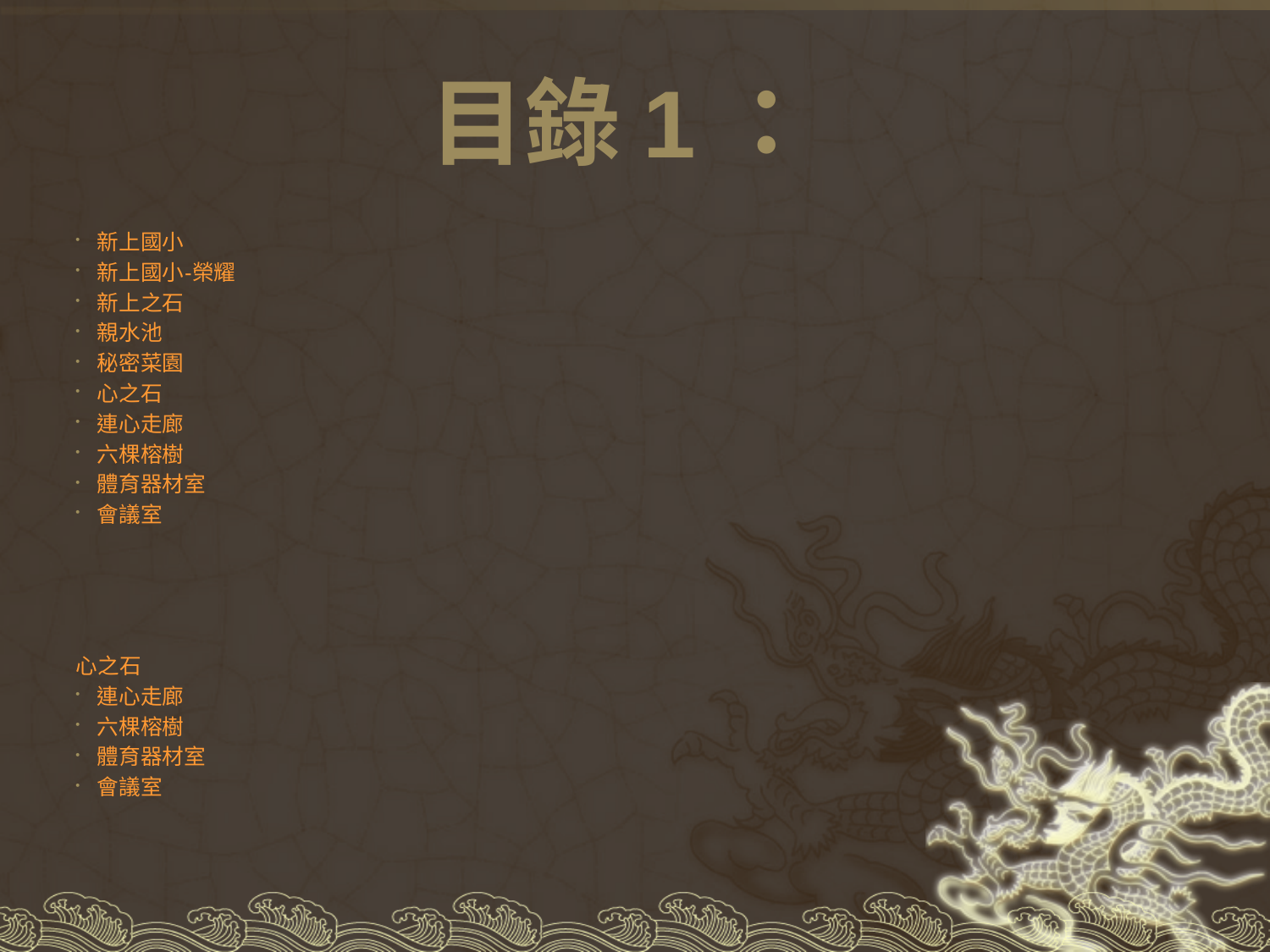

目錄1：
新上國小
新上國小-榮耀
新上之石
親水池
秘密菜園
心之石
連心走廊
六棵榕樹
體育器材室
會議室

心之石
連心走廊
六棵榕樹
體育器材室
會議室